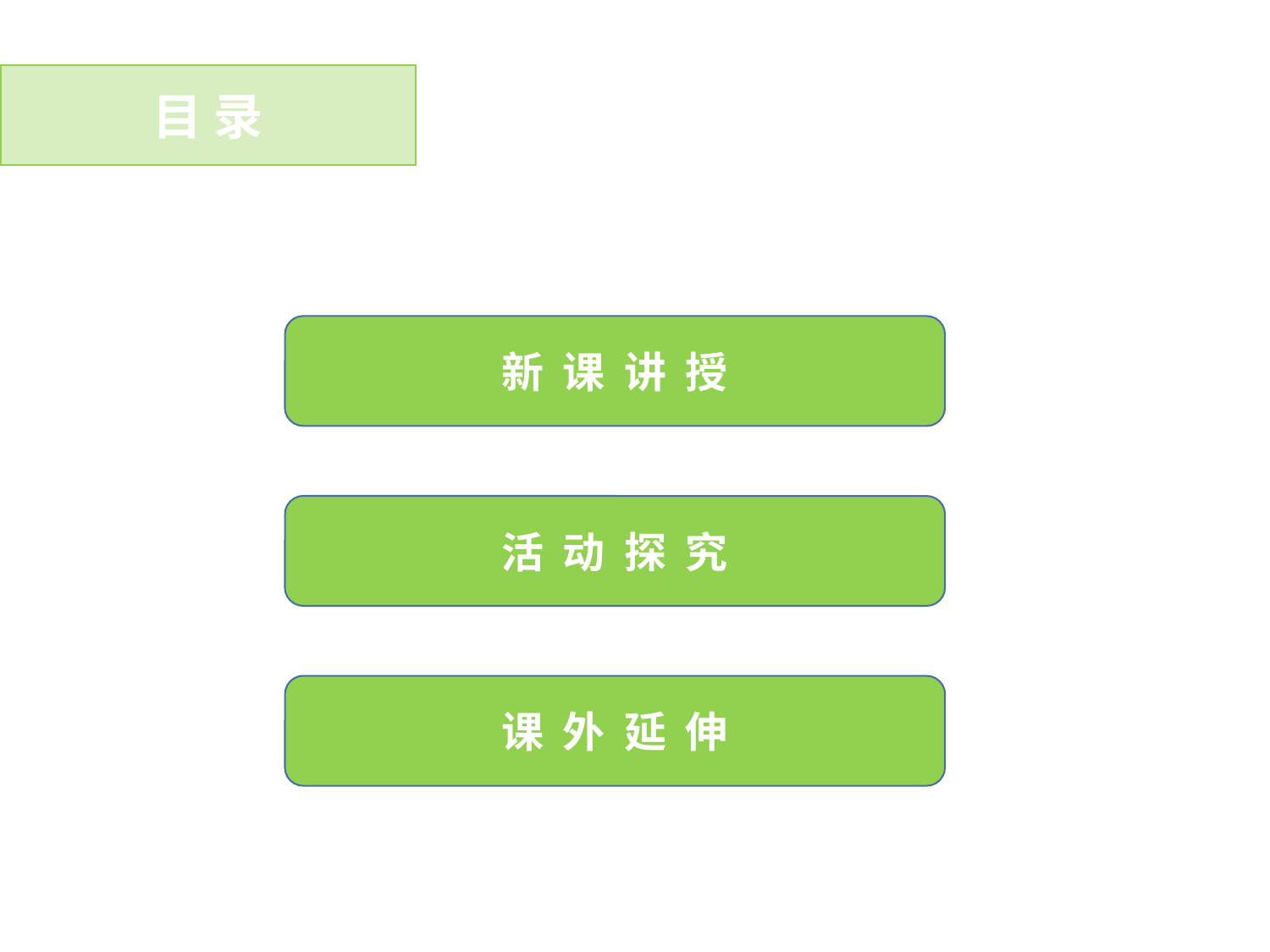

目 录
新  课  讲  授
活  动  探  究
课  外  延  伸